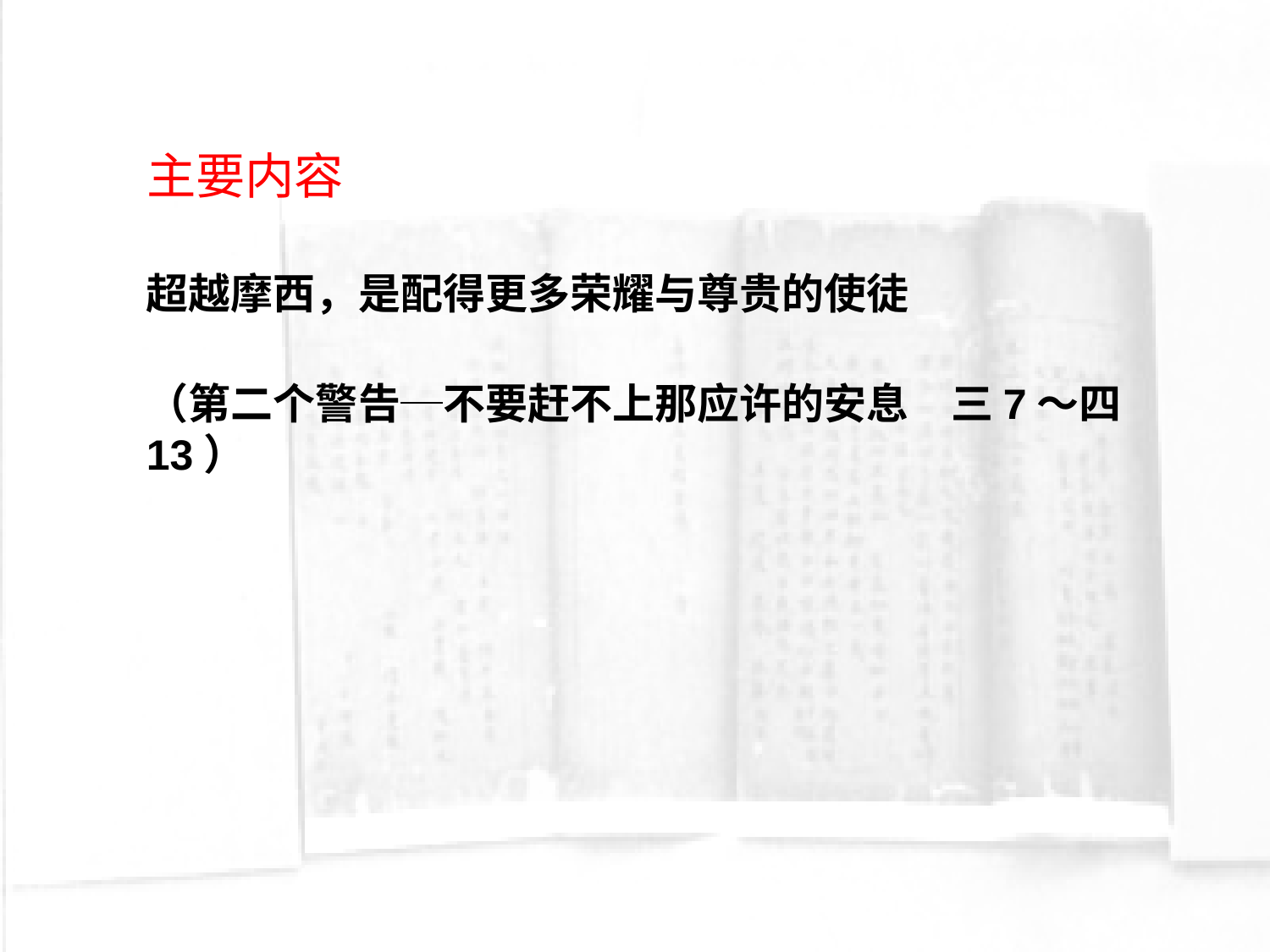

主要内容
超越摩西，是配得更多荣耀与尊贵的使徒
（第二个警告─不要赶不上那应许的安息　三7～四13）